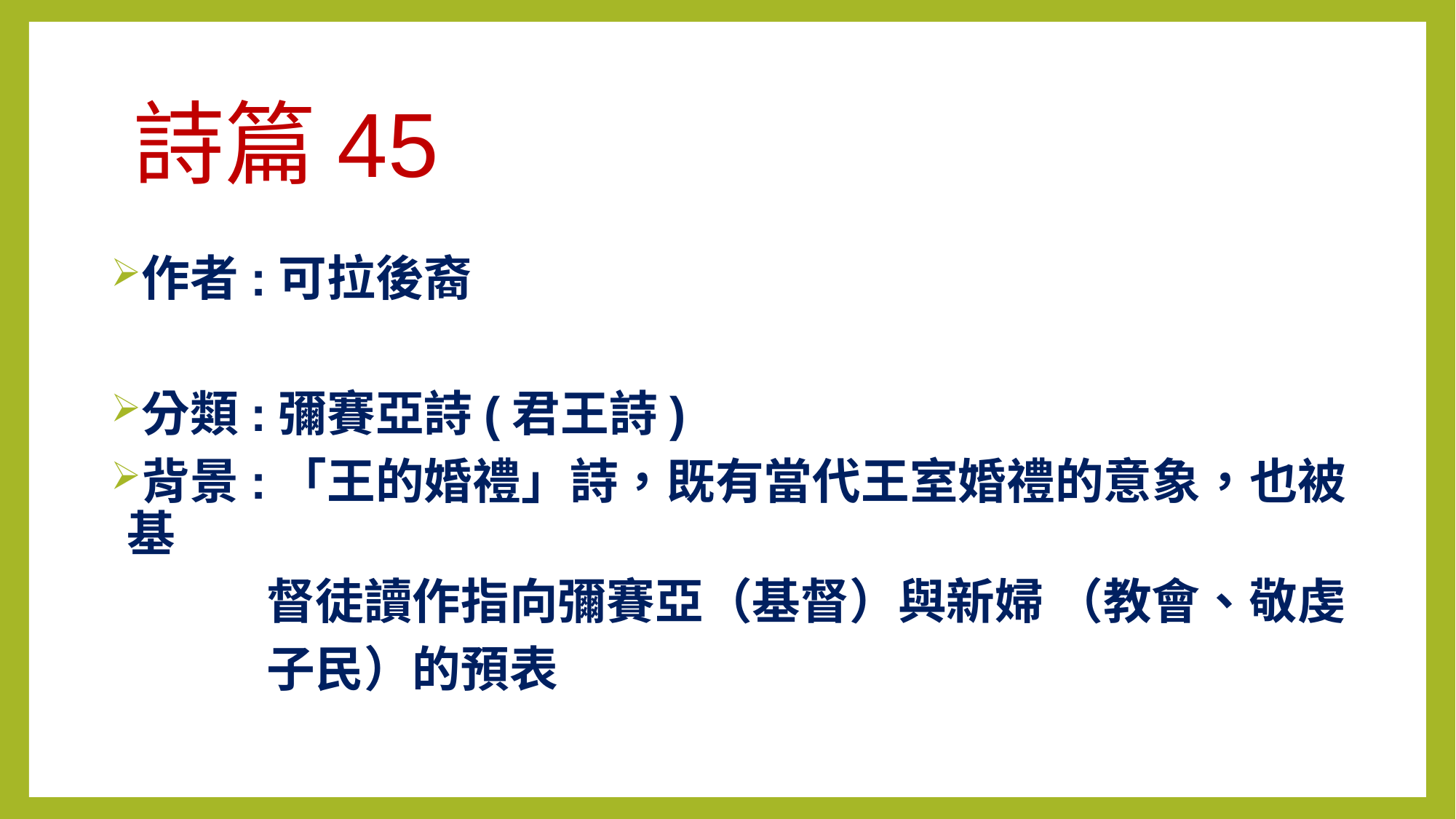

# 詩篇45
作者:可拉後裔

分類:彌賽亞詩(君王詩)
背景:「王的婚禮」詩，既有當代王室婚禮的意象，也被基
             督徒讀作指向彌賽亞（基督）與新婦 （教會、敬虔
             子民）的預表